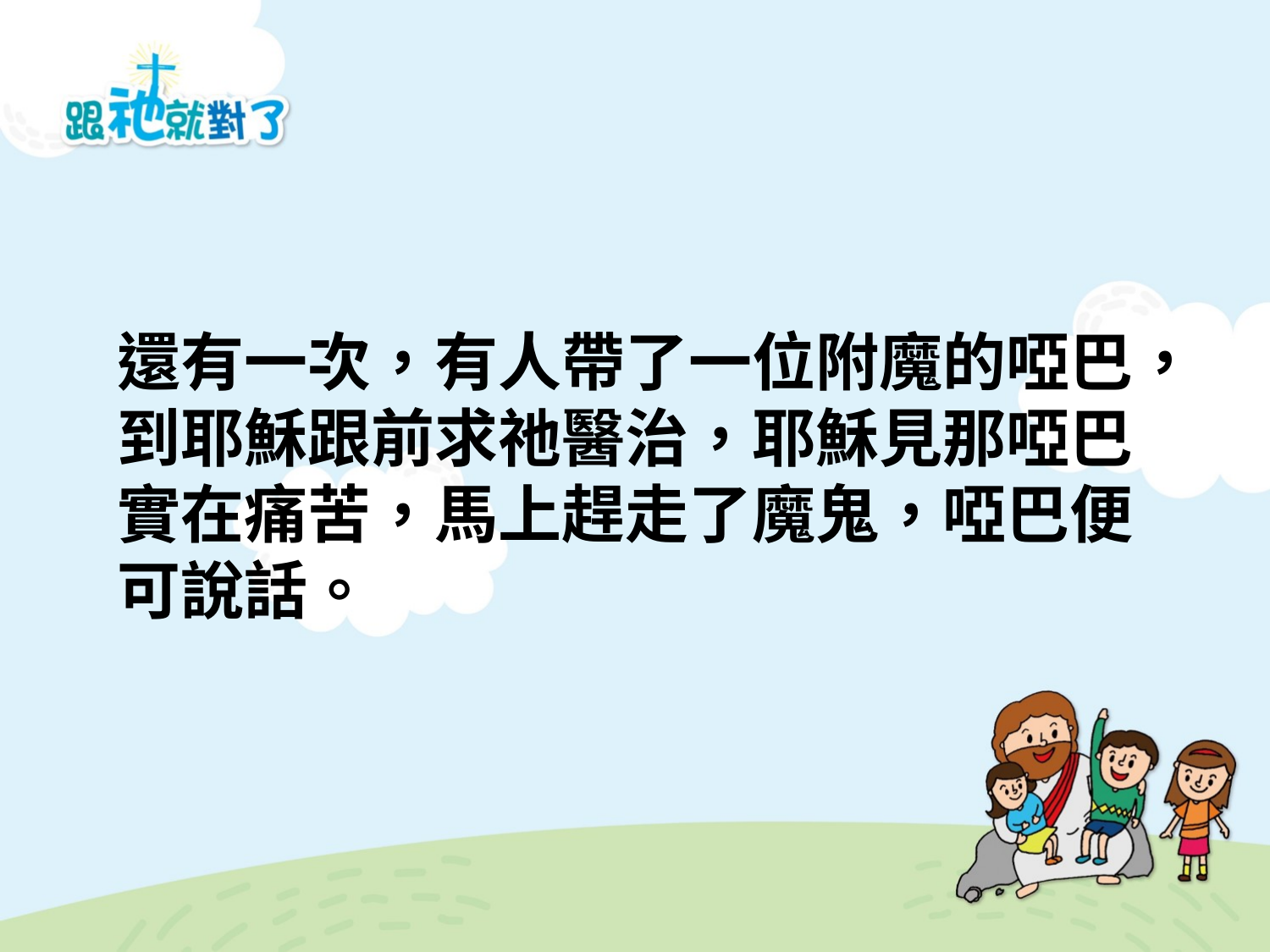

還有一次，有人帶了一位附魔的啞巴，到耶穌跟前求祂醫治，耶穌見那啞巴實在痛苦，馬上趕走了魔鬼，啞巴便可說話。